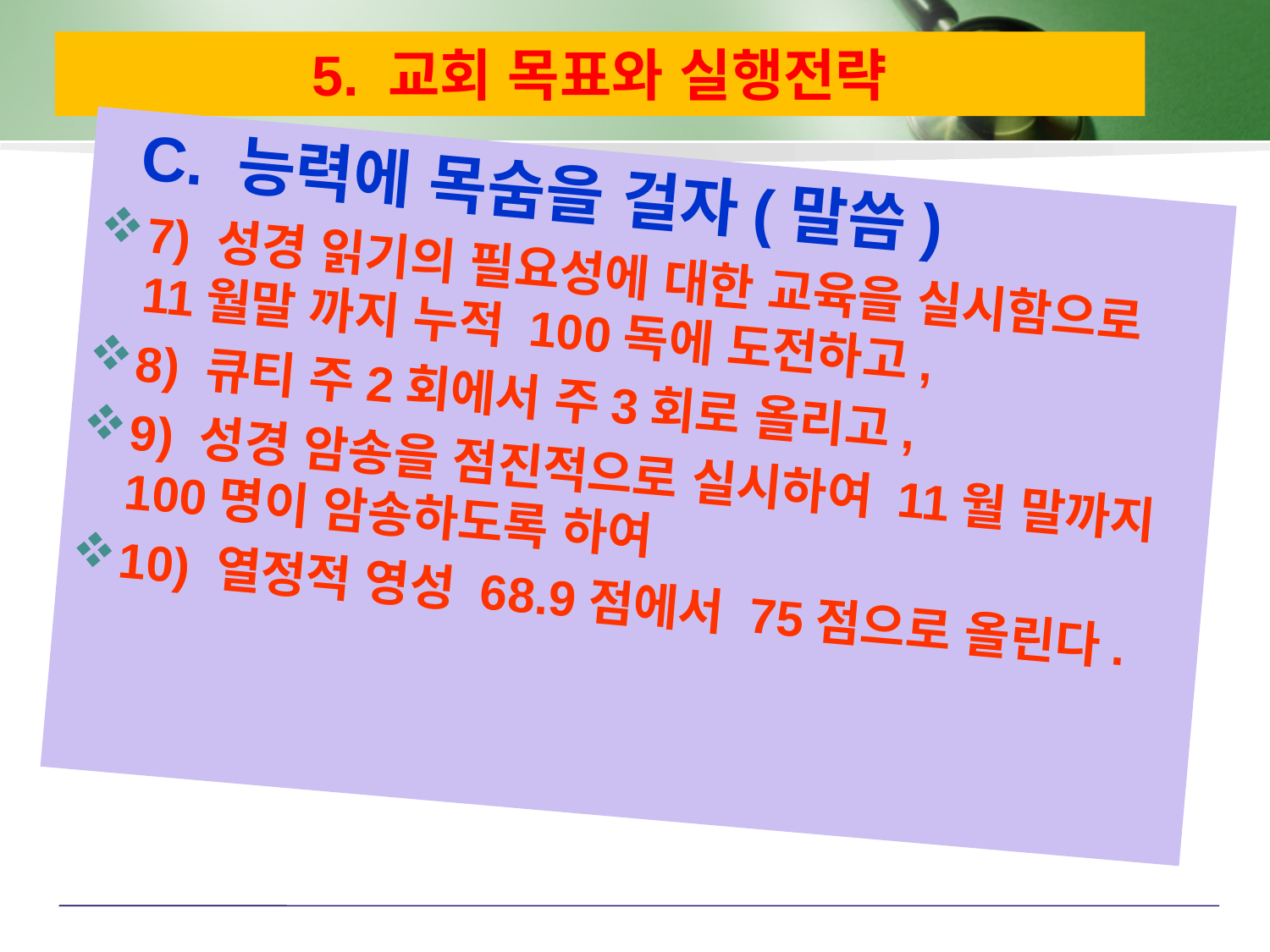

# 5. 교회 목표와 실행전략
  C. 능력에 목숨을 걸자(말씀)
7) 성경 읽기의 필요성에 대한 교육을 실시함으로 11월말 까지 누적 100독에 도전하고,
8) 큐티 주2회에서 주3회로 올리고,
9) 성경 암송을 점진적으로 실시하여 11월 말까지 100명이 암송하도록 하여
10) 열정적 영성 68.9점에서 75점으로 올린다.